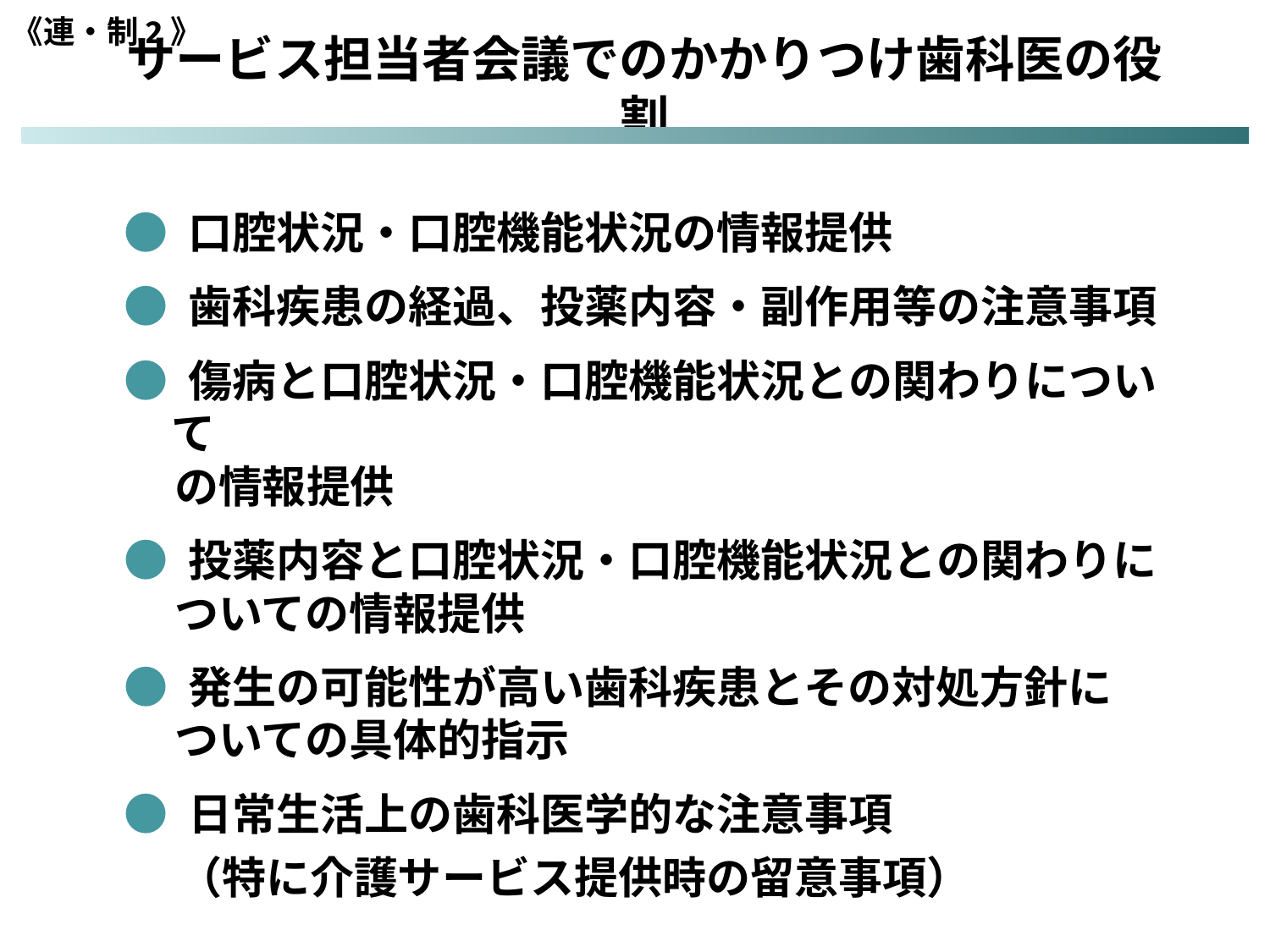

《連・制2》
サービス担当者会議でのかかりつけ歯科医の役割

● 口腔状況・口腔機能状況の情報提供
● 歯科疾患の経過、投薬内容・副作用等の注意事項
● 傷病と口腔状況・口腔機能状況との関わりについて
    の情報提供
● 投薬内容と口腔状況・口腔機能状況との関わりに
    ついての情報提供
● 発生の可能性が高い歯科疾患とその対処方針に
    ついての具体的指示
● 日常生活上の歯科医学的な注意事項
　 （特に介護サービス提供時の留意事項）